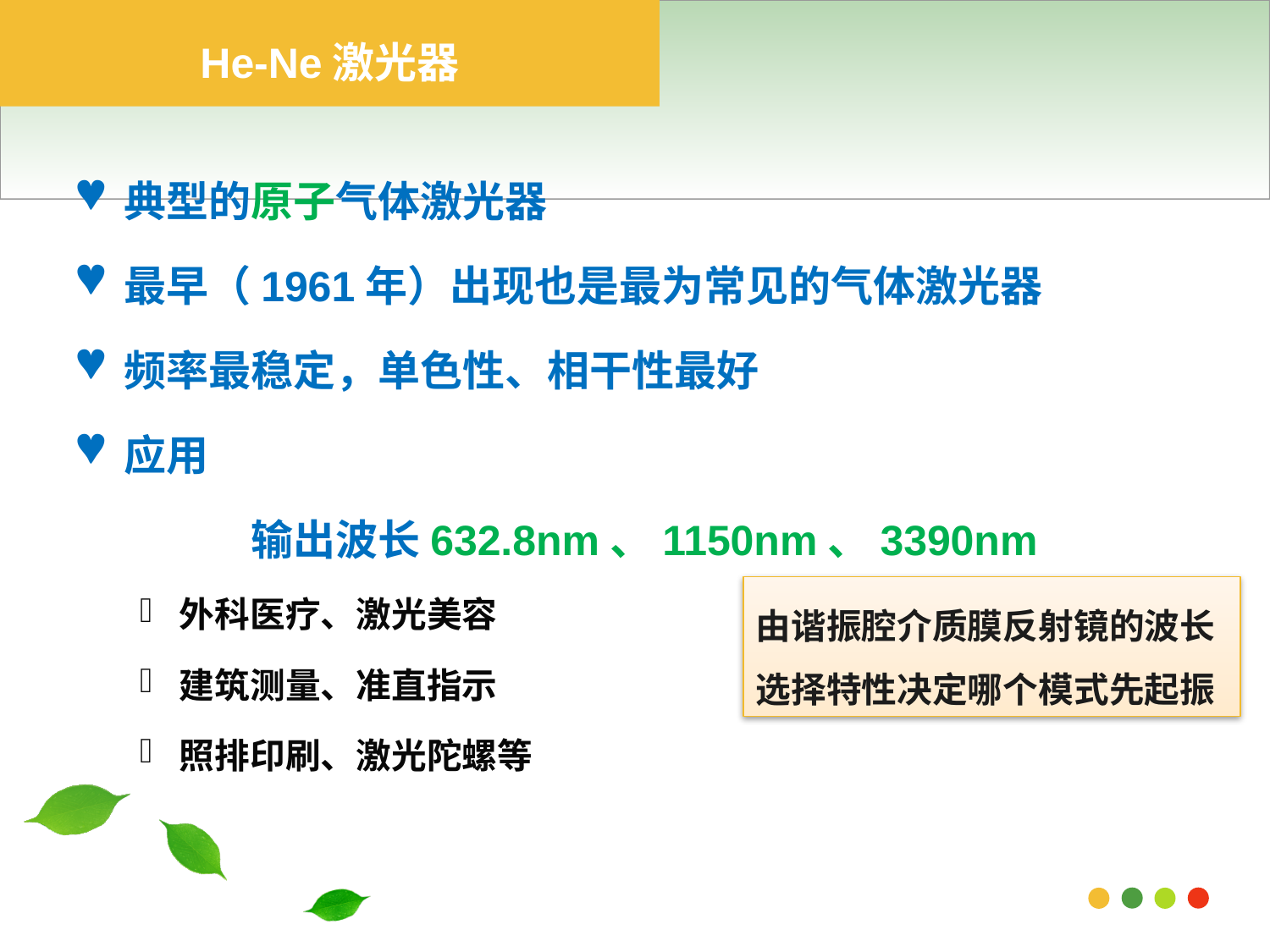

He-Ne激光器
#
典型的原子气体激光器
最早（1961年）出现也是最为常见的气体激光器
频率最稳定，单色性、相干性最好
应用
		输出波长632.8nm、1150nm、3390nm
外科医疗、激光美容
建筑测量、准直指示
照排印刷、激光陀螺等
由谐振腔介质膜反射镜的波长选择特性决定哪个模式先起振